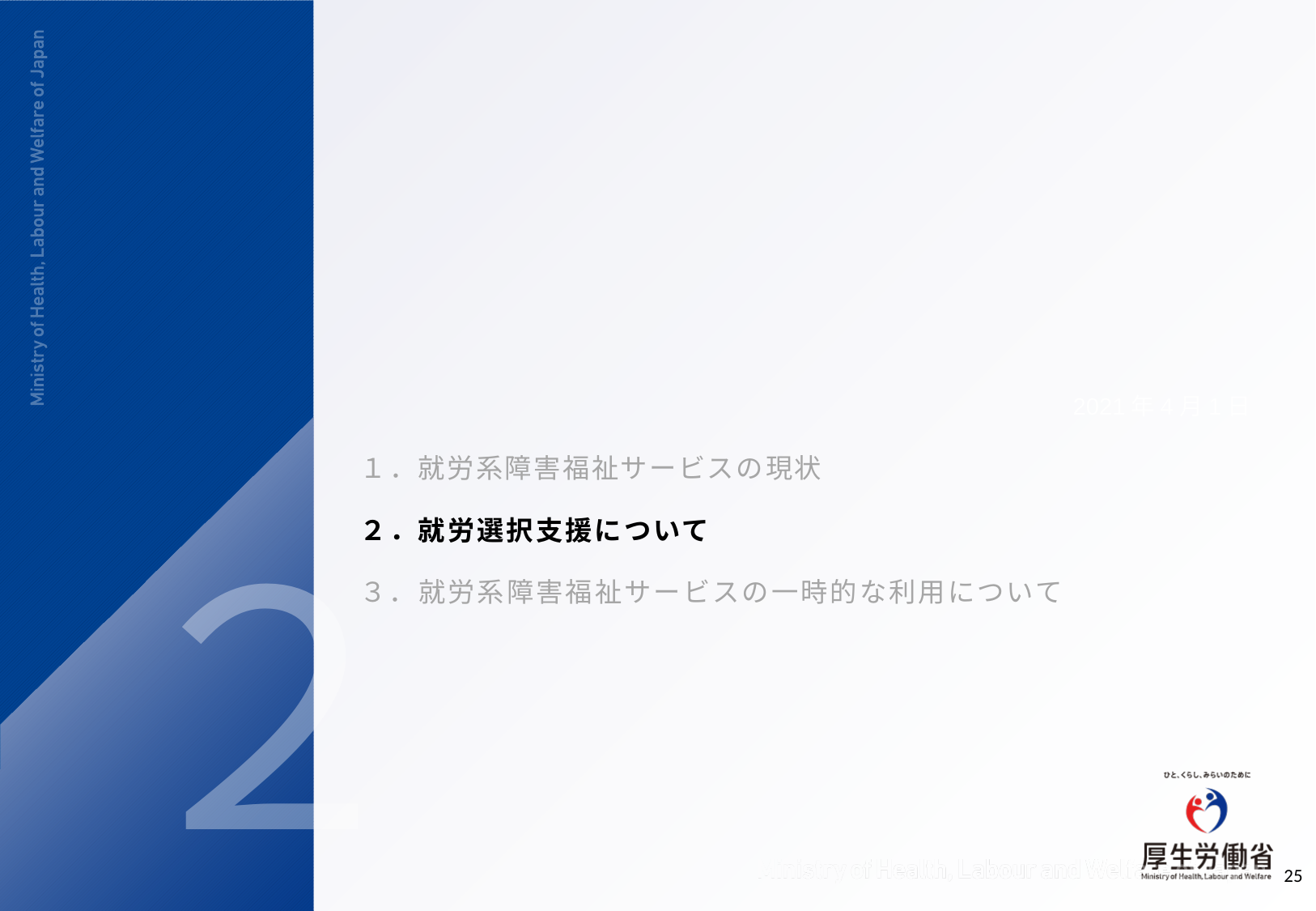

１．就労系障害福祉サービスの現状
２．就労選択支援について
３．就労系障害福祉サービスの一時的な利用について
２
25